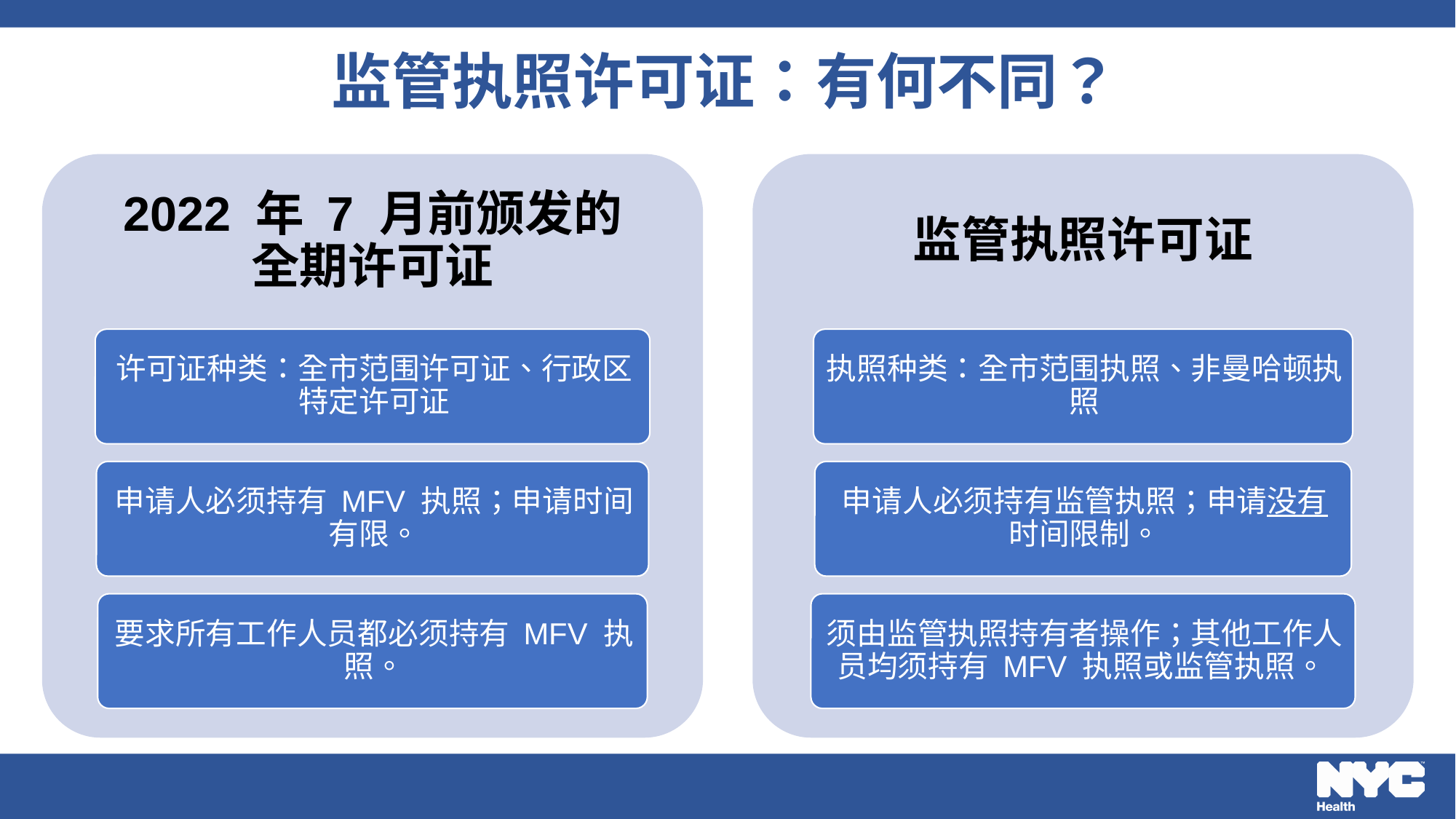

# 监管执照许可证：有何不同？
2022 年 7 月前颁发的
全期许可证
许可证种类：全市范围许可证、行政区特定许可证
申请人必须持有 MFV 执照；申请时间有限。
要求所有工作人员都必须持有 MFV 执照。
监管执照许可证
执照种类：全市范围执照、非曼哈顿执照
申请人必须持有监管执照；申请没有时间限制。
须由监管执照持有者操作；其他工作人员均须持有 MFV 执照或监管执照。